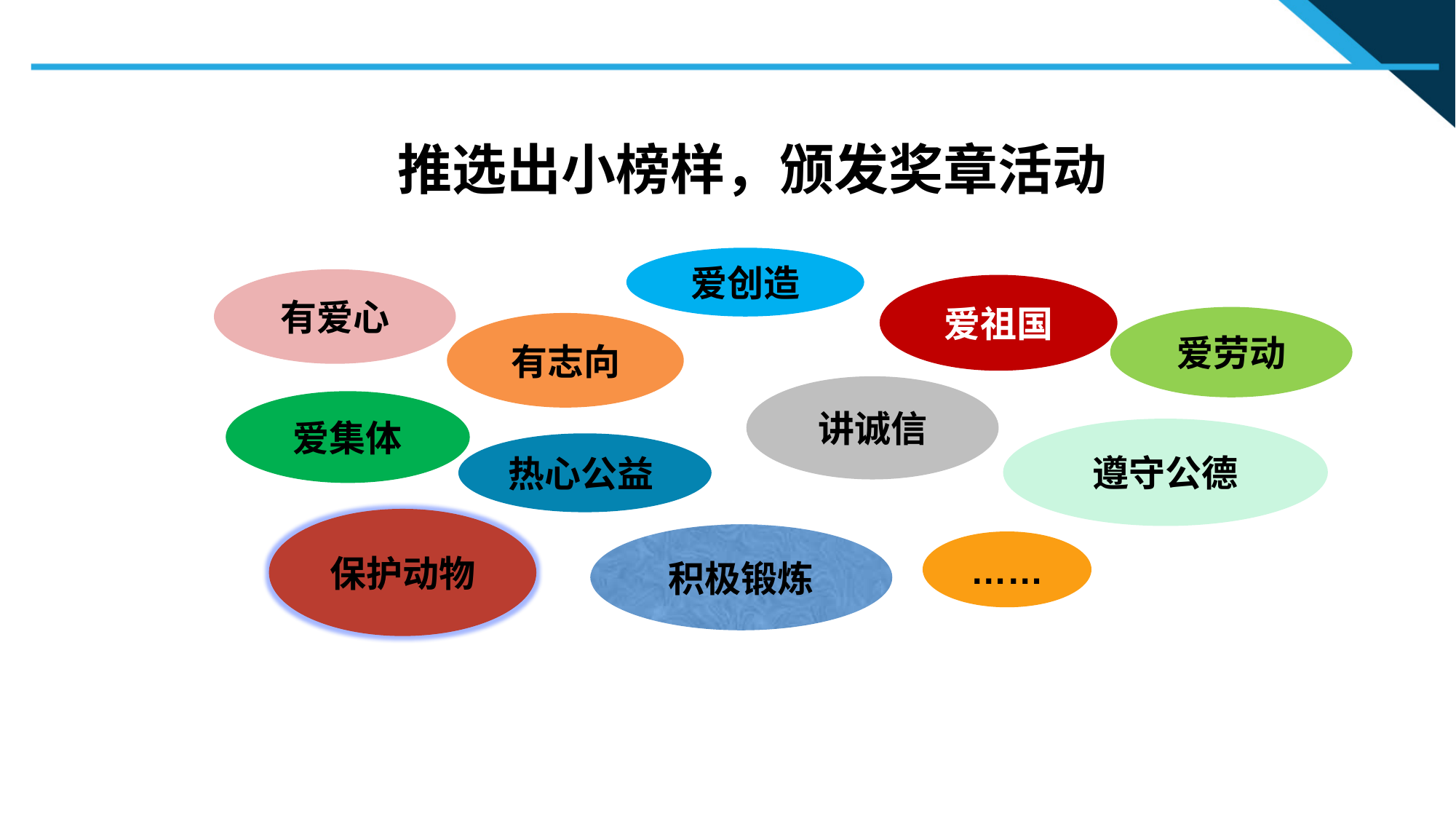

推选出小榜样，颁发奖章活动
爱创造
有爱心
爱祖国
爱劳动
有志向
点击添加标题
讲诚信
爱集体
遵守公德
热心公益
保护动物
点击添加标题
积极锻炼
……
点击添加标题